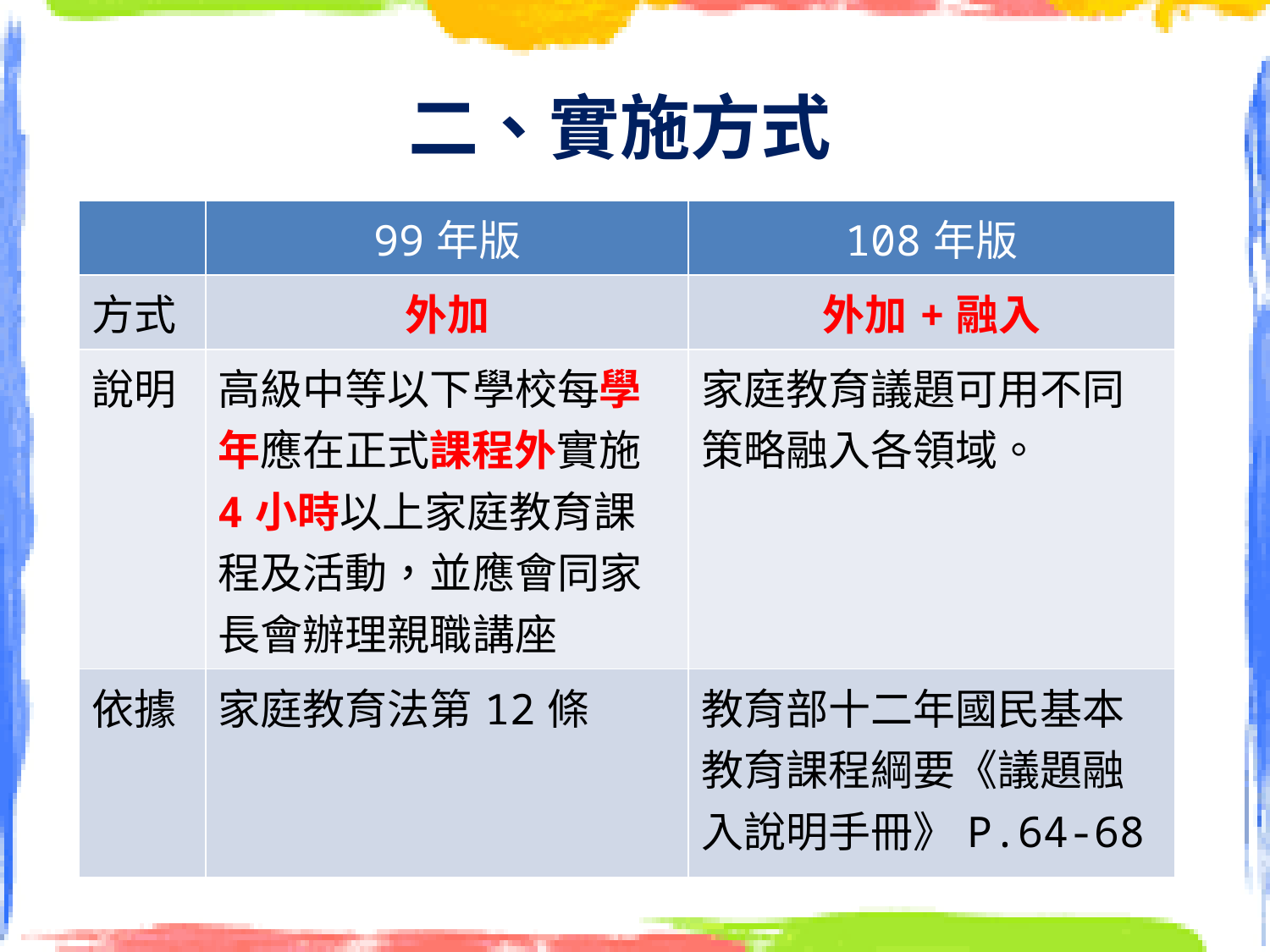

二、實施方式
|  | 99年版 | 108年版 |
| --- | --- | --- |
| 方式 | 外加 | 外加+融入 |
| 說明 | 高級中等以下學校每學年應在正式課程外實施 4小時以上家庭教育課程及活動，並應會同家長會辦理親職講座 | 家庭教育議題可用不同策略融入各領域。 |
| 依據 | 家庭教育法第12條 | 教育部十二年國民基本教育課程綱要《議題融入說明手冊》P.64-68 |
#